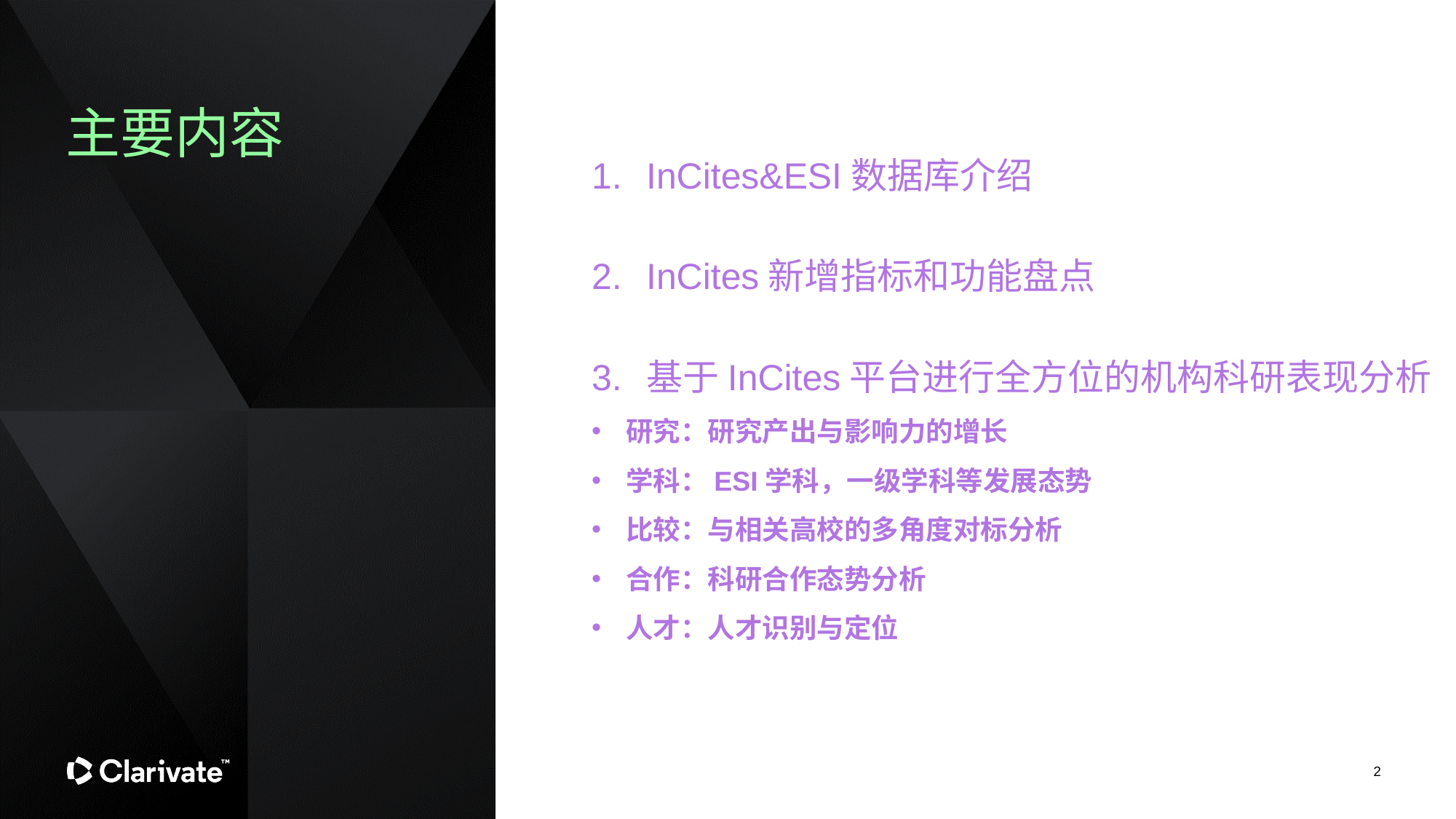

主要内容
InCites&ESI数据库介绍
InCites新增指标和功能盘点
基于InCites平台进行全方位的机构科研表现分析
研究：研究产出与影响力的增长
学科：ESI学科，一级学科等发展态势
比较：与相关高校的多角度对标分析
合作：科研合作态势分析
人才：人才识别与定位

2